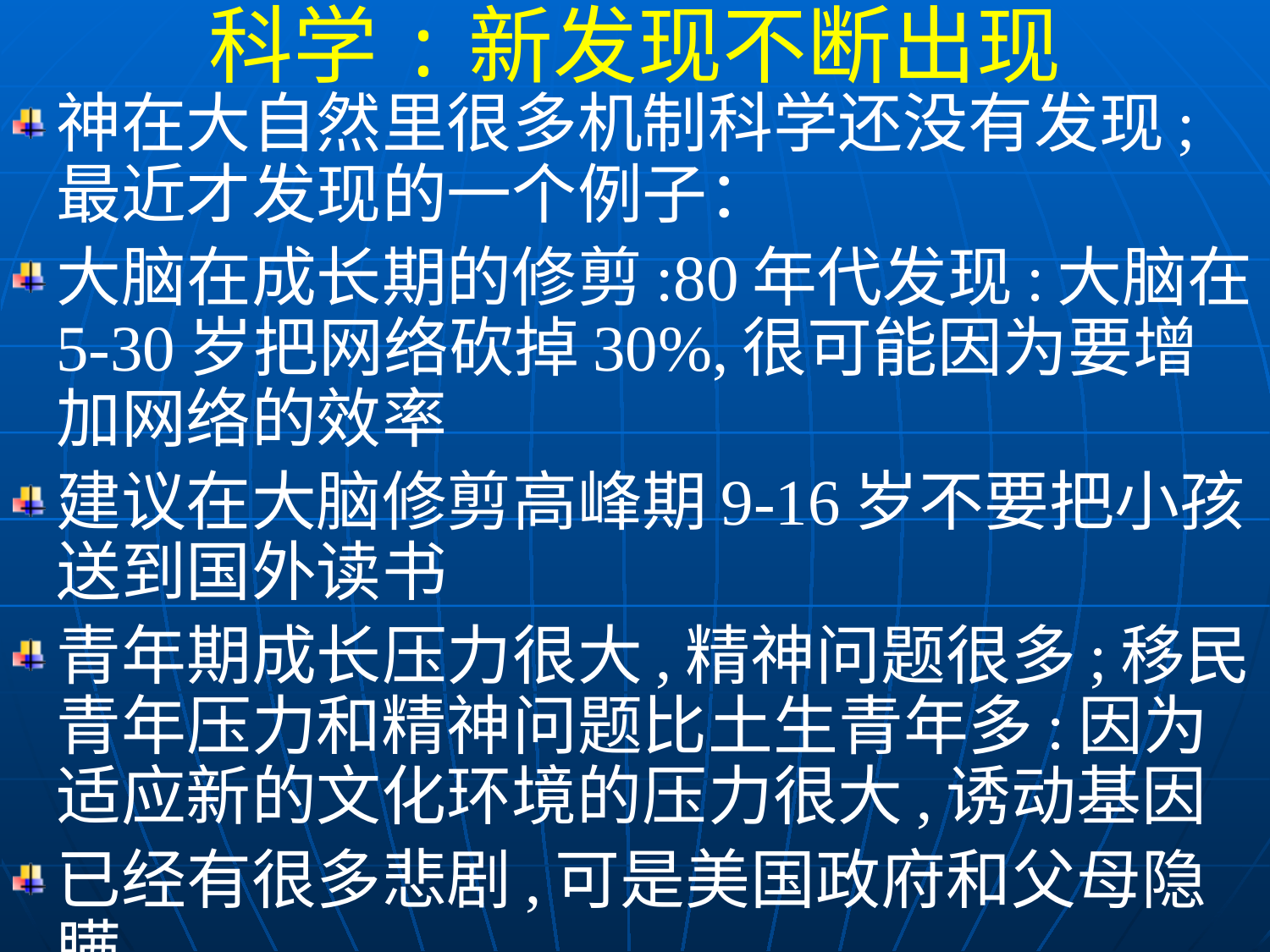

科学:新发现不断出现
神在大自然里很多机制科学还没有发现;最近才发现的一个例子：
大脑在成长期的修剪:80年代发现:大脑在5-30岁把网络砍掉30%,很可能因为要增加网络的效率
建议在大脑修剪高峰期9-16岁不要把小孩送到国外读书
青年期成长压力很大,精神问题很多;移民青年压力和精神问题比土生青年多:因为适应新的文化环境的压力很大,诱动基因
已经有很多悲剧,可是美国政府和父母隐瞒